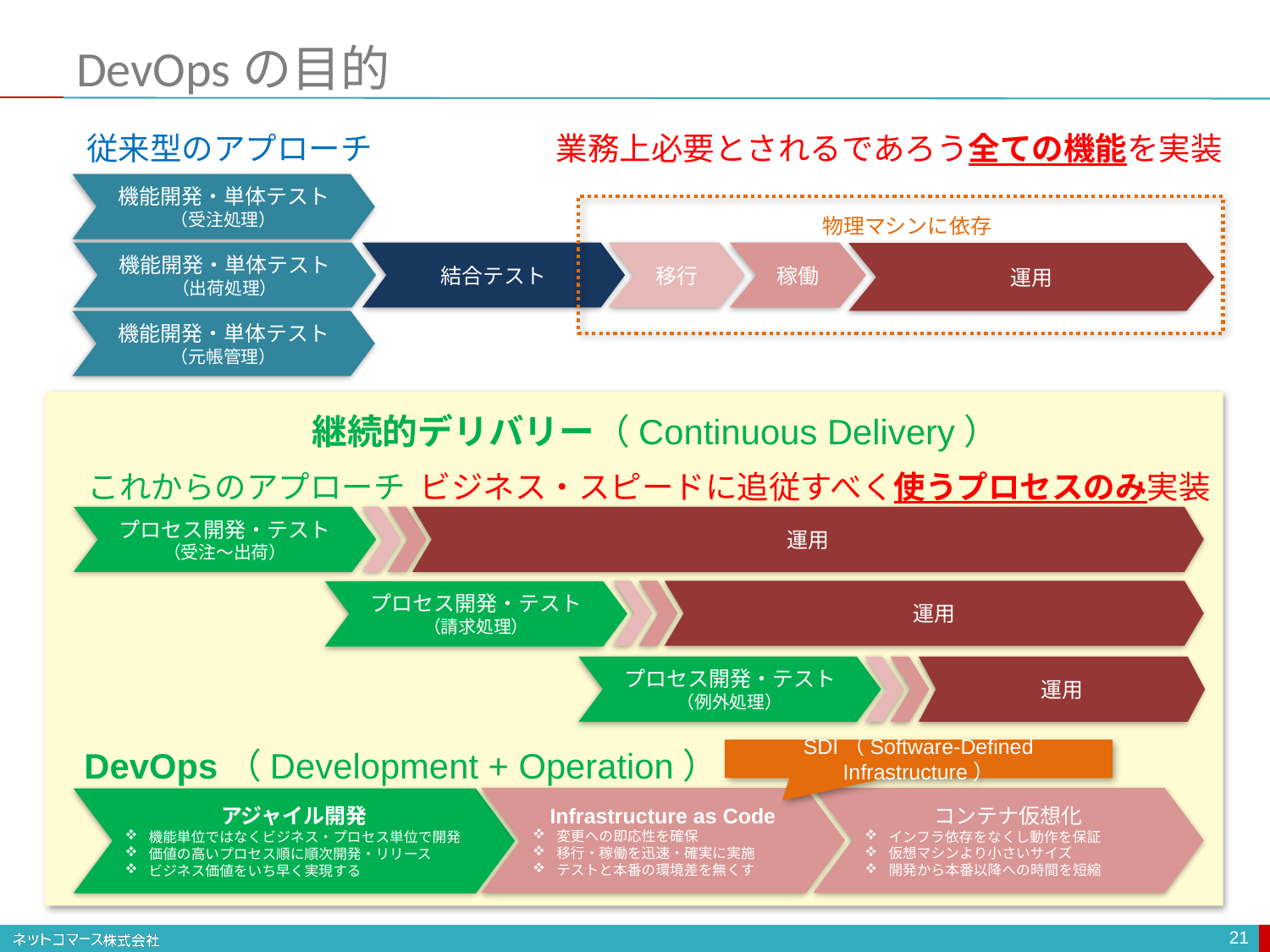

# DevOpsの目的
従来型のアプローチ
業務上必要とされるであろう全ての機能を実装
機能開発・単体テスト
（受注処理）

物理マシンに依存
結合テスト
移行
稼働
機能開発・単体テスト
（出荷処理）
運用
機能開発・単体テスト
（元帳管理）

継続的デリバリー（Continuous Delivery）
ビジネス・スピードに追従すべく使うプロセスのみ実装
これからのアプローチ
プロセス開発・テスト
（受注〜出荷）

運用

運用
プロセス開発・テスト
（請求処理）
プロセス開発・テスト
（例外処理）

運用
DevOps（Development + Operation）
SDI（Software-Defined Infrastructure）
Infrastructure as Code
変更への即応性を確保
移行・稼働を迅速・確実に実施
テストと本番の環境差を無くす
コンテナ仮想化
インフラ依存をなくし動作を保証
仮想マシンより小さいサイズ
開発から本番以降への時間を短縮
アジャイル開発
機能単位ではなくビジネス・プロセス単位で開発
価値の高いプロセス順に順次開発・リリース
ビジネス価値をいち早く実現する
21